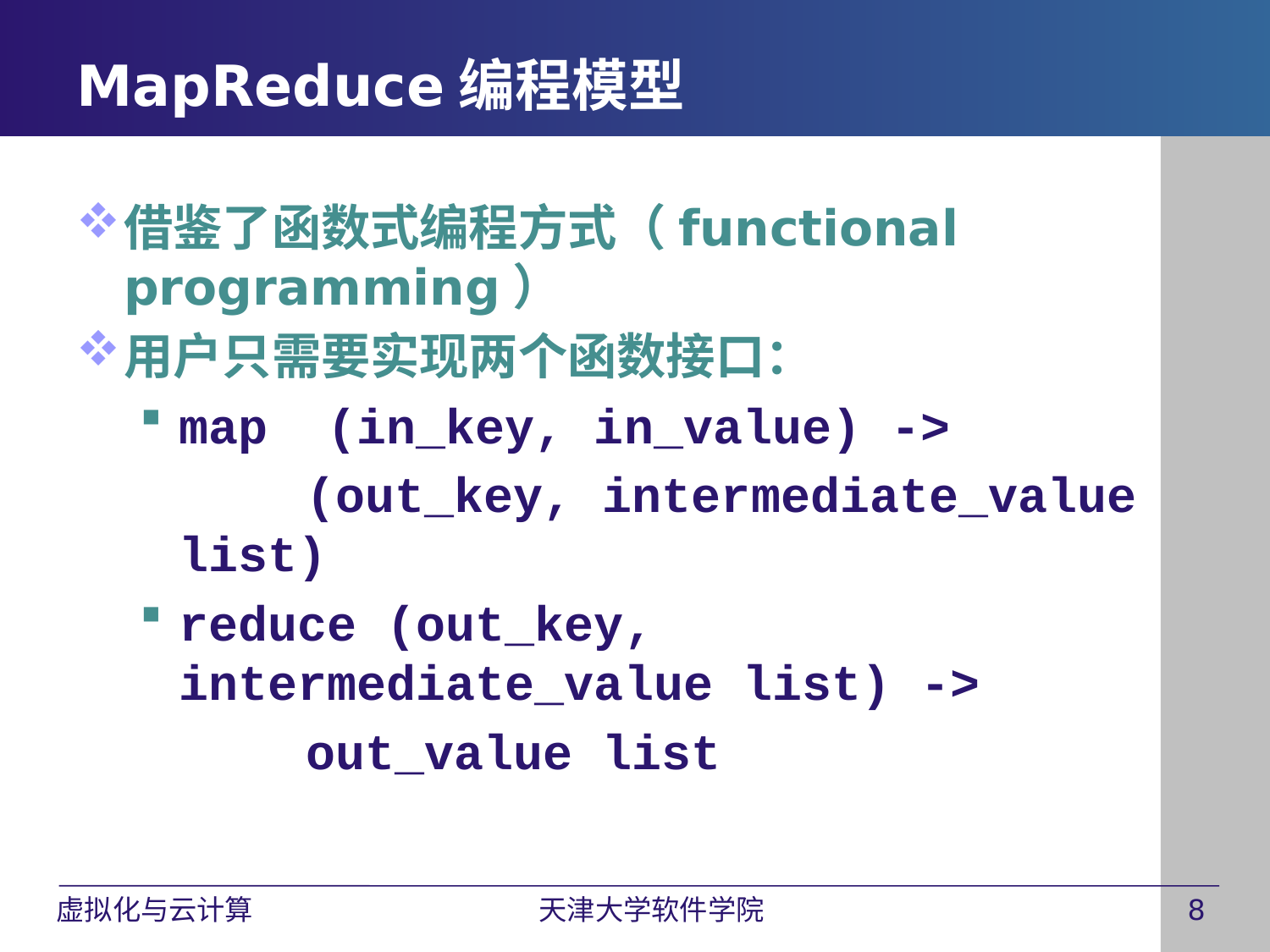

# MapReduce编程模型
借鉴了函数式编程方式（functional programming）
用户只需要实现两个函数接口：
map  (in_key, in_value) ->
		(out_key, intermediate_value list)
reduce (out_key, intermediate_value list) ->
		out_value list